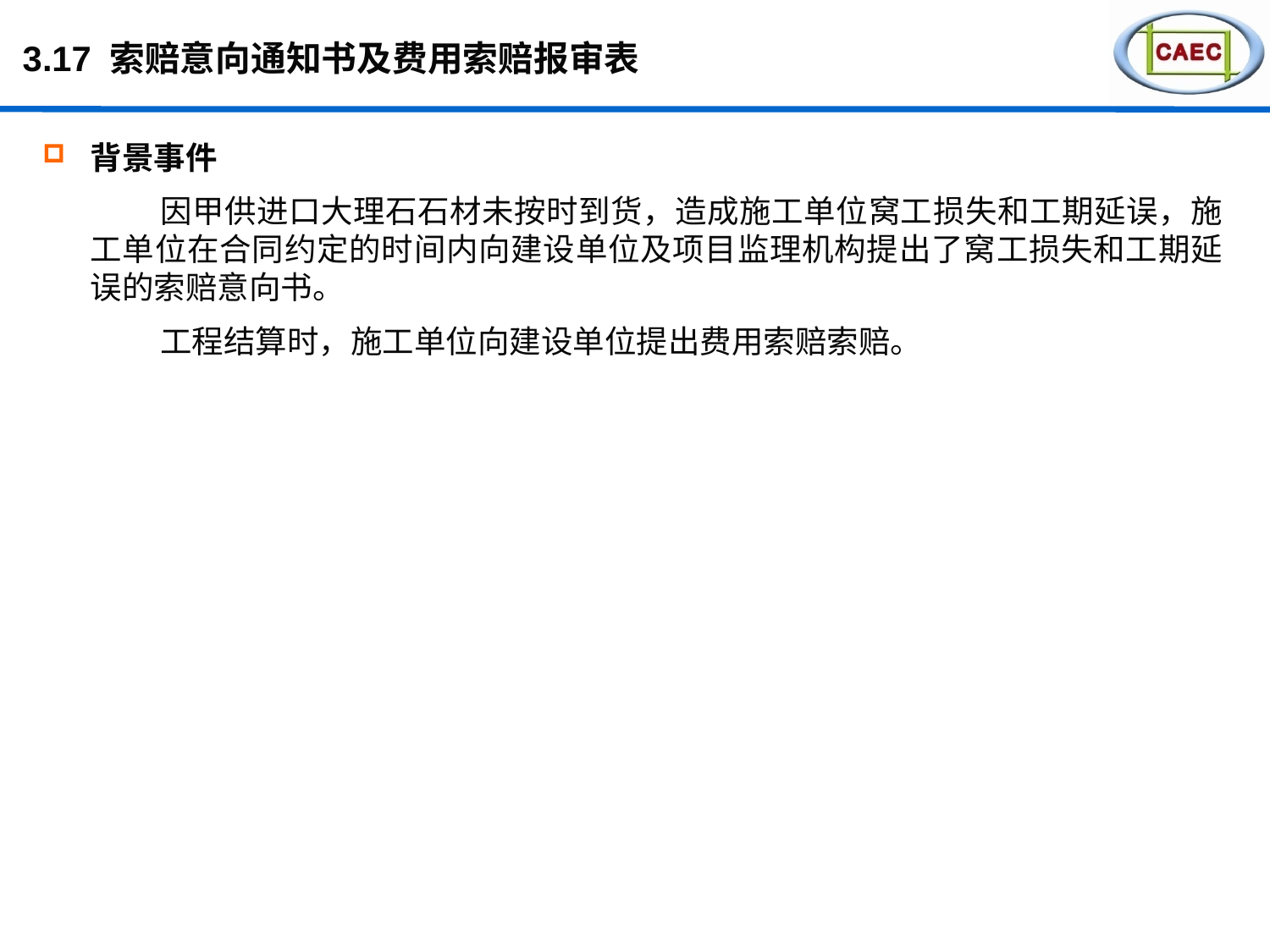

# 3.17 索赔意向通知书及费用索赔报审表
背景事件
因甲供进口大理石石材未按时到货，造成施工单位窝工损失和工期延误，施工单位在合同约定的时间内向建设单位及项目监理机构提出了窝工损失和工期延误的索赔意向书。
工程结算时，施工单位向建设单位提出费用索赔索赔。